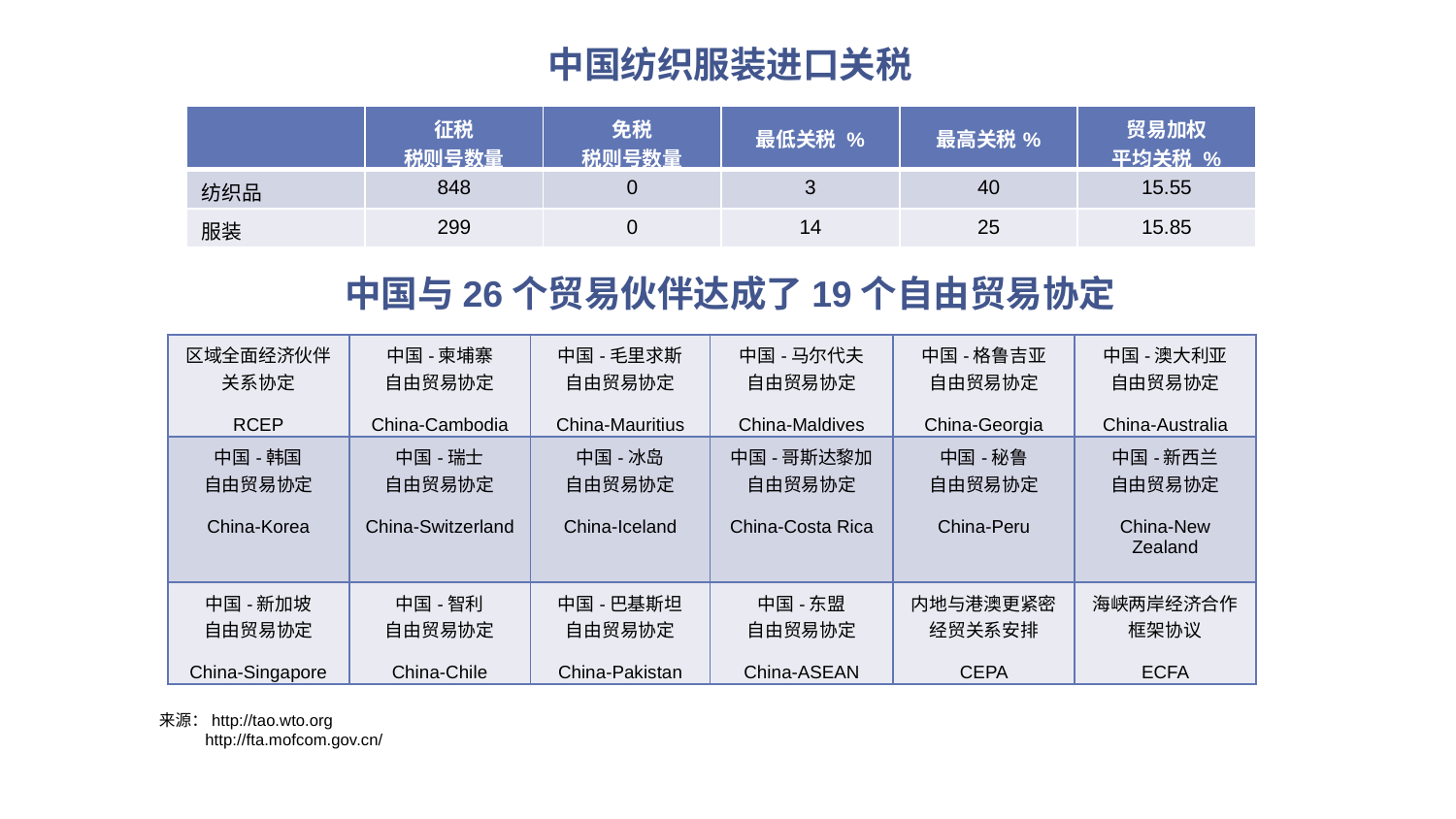

中国纺织服装进口关税
|  | 征税 税则号数量 | 免税 税则号数量 | 最低关税 % | 最高关税% | 贸易加权 平均关税 % |
| --- | --- | --- | --- | --- | --- |
| 纺织品 | 848 | 0 | 3 | 40 | 15.55 |
| 服装 | 299 | 0 | 14 | 25 | 15.85 |
中国与26个贸易伙伴达成了19个自由贸易协定

| 区域全面经济伙伴关系协定 RCEP | 中国-柬埔寨 自由贸易协定 China-Cambodia | 中国-毛里求斯 自由贸易协定 China-Mauritius | 中国-马尔代夫 自由贸易协定 China-Maldives | 中国-格鲁吉亚 自由贸易协定 China-Georgia | 中国-澳大利亚 自由贸易协定 China-Australia |
| --- | --- | --- | --- | --- | --- |
| 中国-韩国 自由贸易协定 China-Korea | 中国-瑞士 自由贸易协定 China-Switzerland | 中国-冰岛 自由贸易协定 China-Iceland | 中国-哥斯达黎加 自由贸易协定 China-Costa Rica | 中国-秘鲁 自由贸易协定 China-Peru | 中国-新西兰 自由贸易协定 China-New Zealand |
| 中国-新加坡 自由贸易协定 China-Singapore | 中国-智利 自由贸易协定 China-Chile | 中国-巴基斯坦 自由贸易协定 China-Pakistan | 中国-东盟 自由贸易协定 China-ASEAN | 内地与港澳更紧密经贸关系安排 CEPA | 海峡两岸经济合作框架协议 ECFA |
来源：http://tao.wto.org
          http://fta.mofcom.gov.cn/